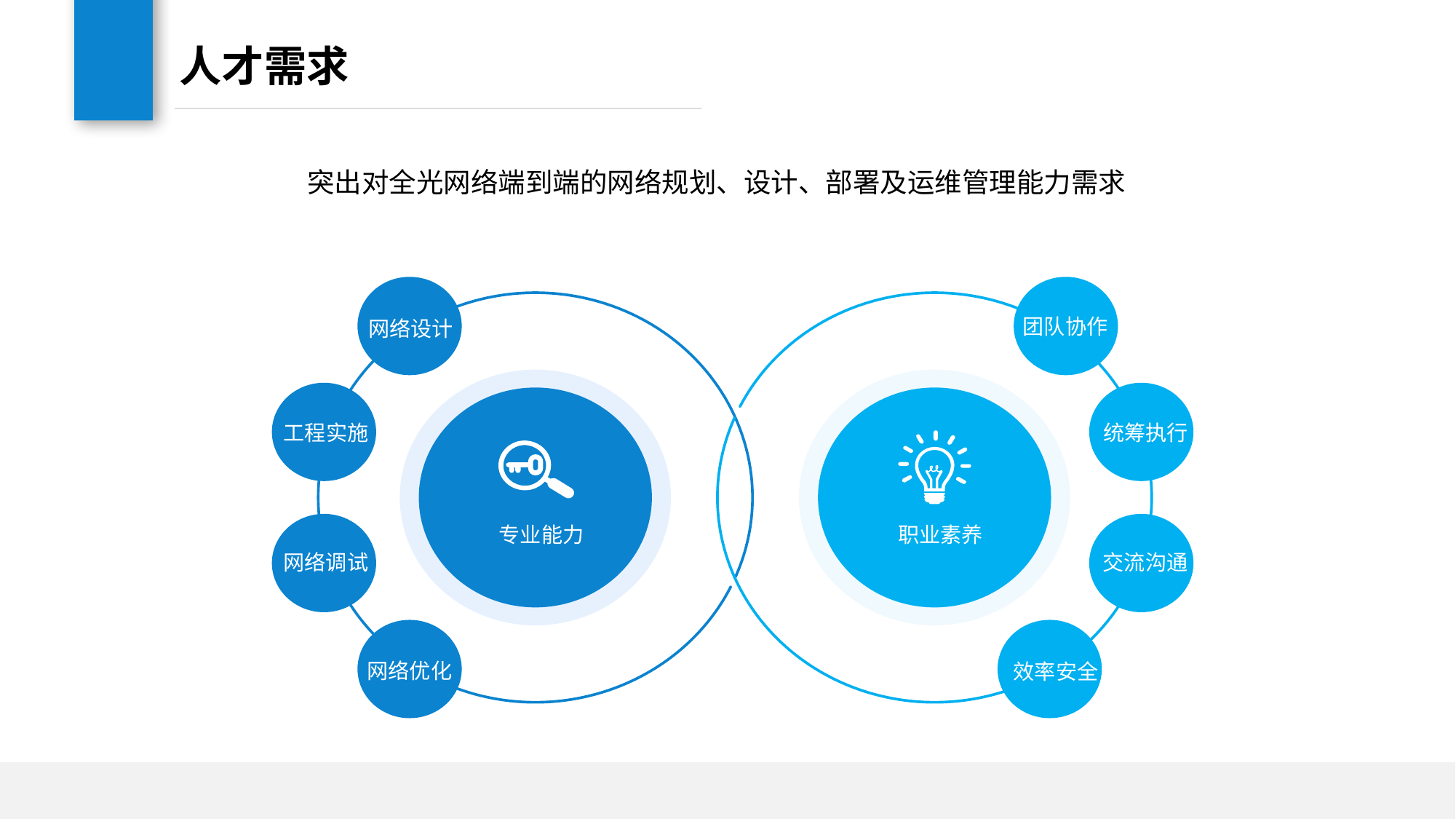

# 人才需求
突出对全光网络端到端的网络规划、设计、部署及运维管理能力需求

网络设计

工程实施

专业能力
网络调试

网络优化

团队协作

统筹执行

交流沟通
职业素养

效率安全